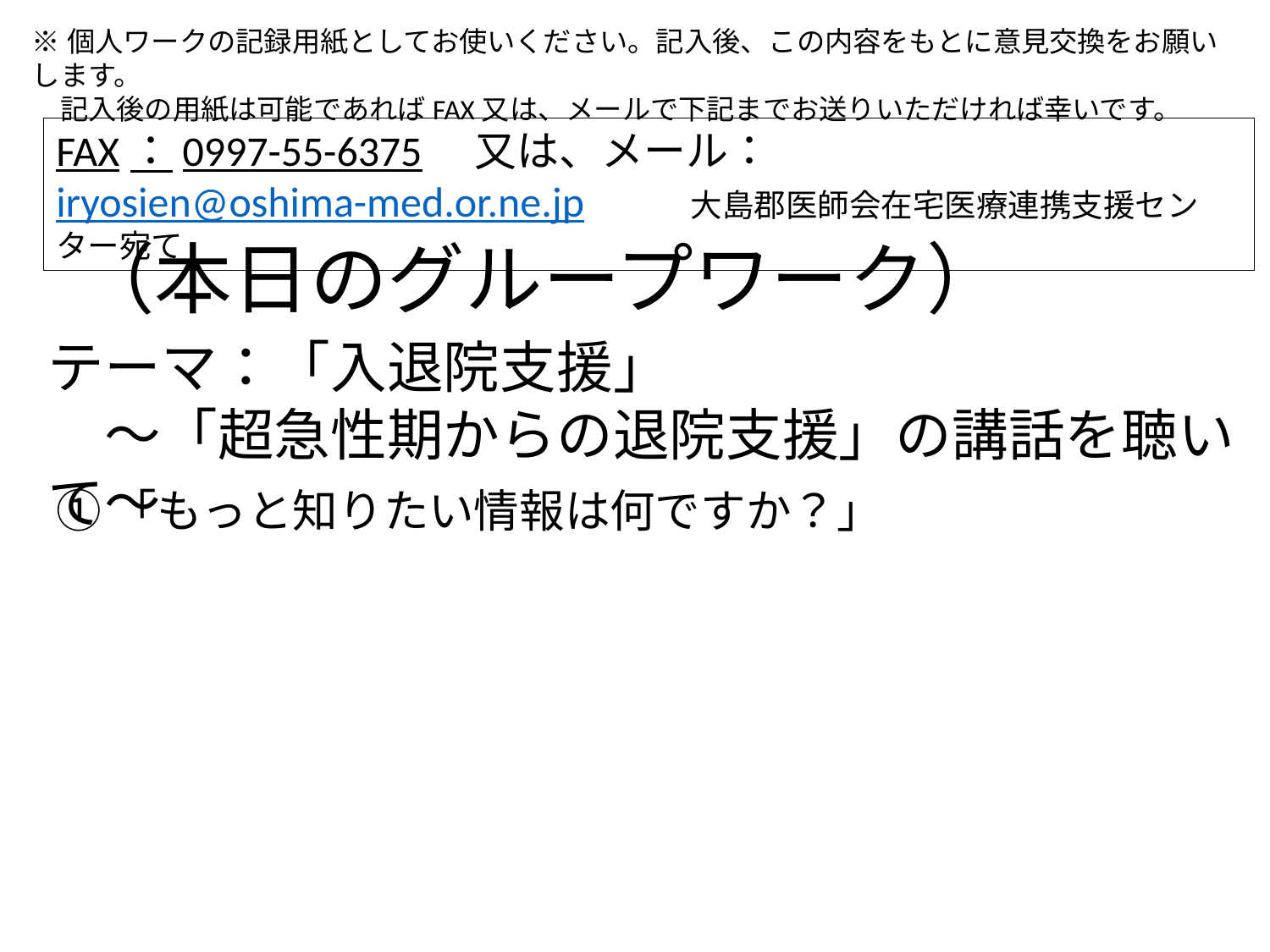

※個人ワークの記録用紙としてお使いください。記入後、この内容をもとに意見交換をお願いします。
　記入後の用紙は可能であればFAX又は、メールで下記までお送りいただければ幸いです。
FAX：0997-55-6375　又は、メール：iryosien@oshima-med.or.ne.jp　　　大島郡医師会在宅医療連携支援センター宛て
# （本日のグループワーク）
テーマ：「入退院支援」
　～「超急性期からの退院支援」の講話を聴いて～
①「もっと知りたい情報は何ですか？」